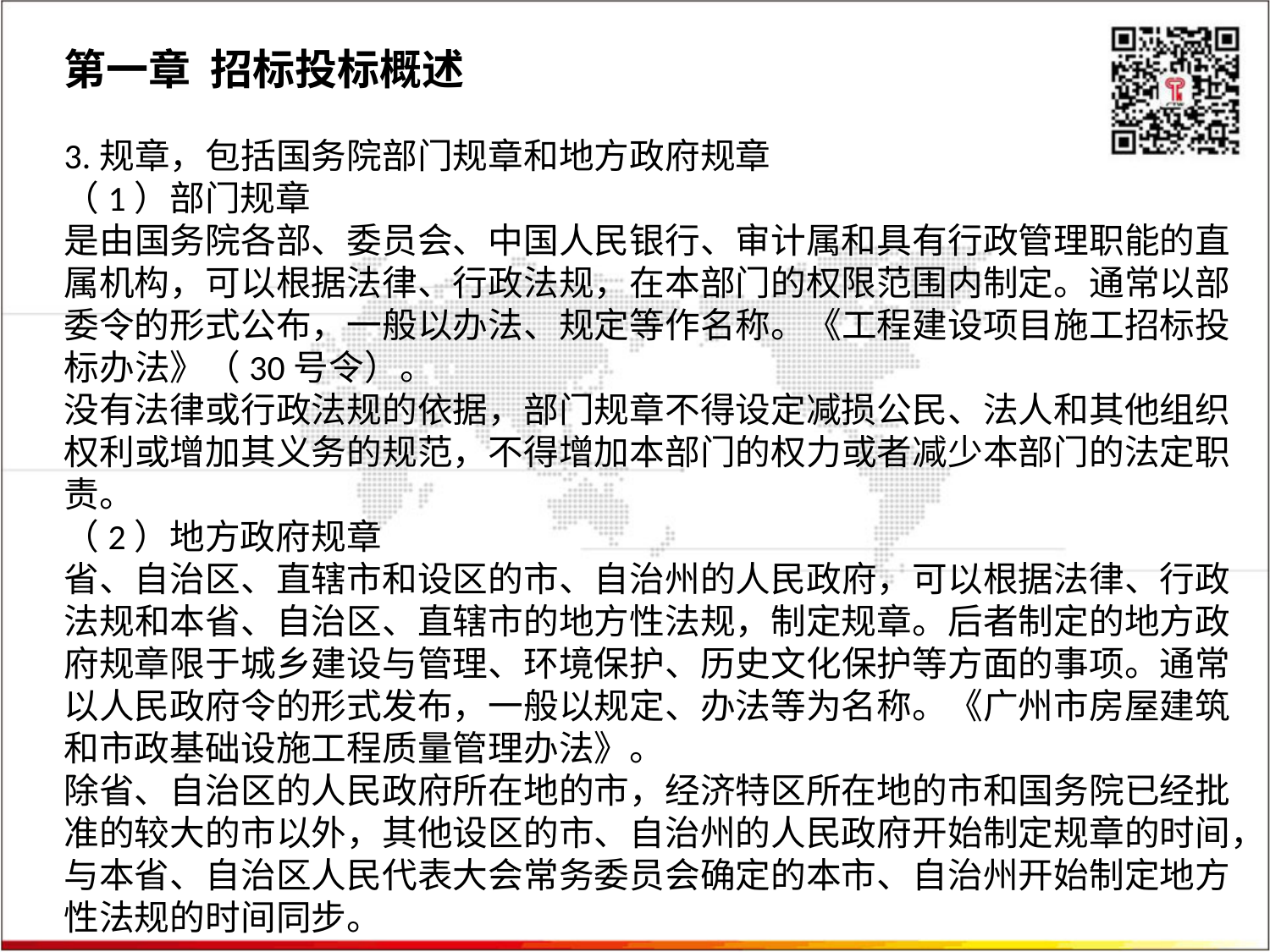

第一章  招标投标概述
3.规章，包括国务院部门规章和地方政府规章
（1）部门规章
是由国务院各部、委员会、中国人民银行、审计属和具有行政管理职能的直属机构，可以根据法律、行政法规，在本部门的权限范围内制定。通常以部委令的形式公布，一般以办法、规定等作名称。《工程建设项目施工招标投标办法》（30号令）。
没有法律或行政法规的依据，部门规章不得设定减损公民、法人和其他组织权利或增加其义务的规范，不得增加本部门的权力或者减少本部门的法定职责。
（2）地方政府规章
省、自治区、直辖市和设区的市、自治州的人民政府，可以根据法律、行政法规和本省、自治区、直辖市的地方性法规，制定规章。后者制定的地方政府规章限于城乡建设与管理、环境保护、历史文化保护等方面的事项。通常以人民政府令的形式发布，一般以规定、办法等为名称。《广州市房屋建筑和市政基础设施工程质量管理办法》。
除省、自治区的人民政府所在地的市，经济特区所在地的市和国务院已经批准的较大的市以外，其他设区的市、自治州的人民政府开始制定规章的时间，与本省、自治区人民代表大会常务委员会确定的本市、自治州开始制定地方性法规的时间同步。